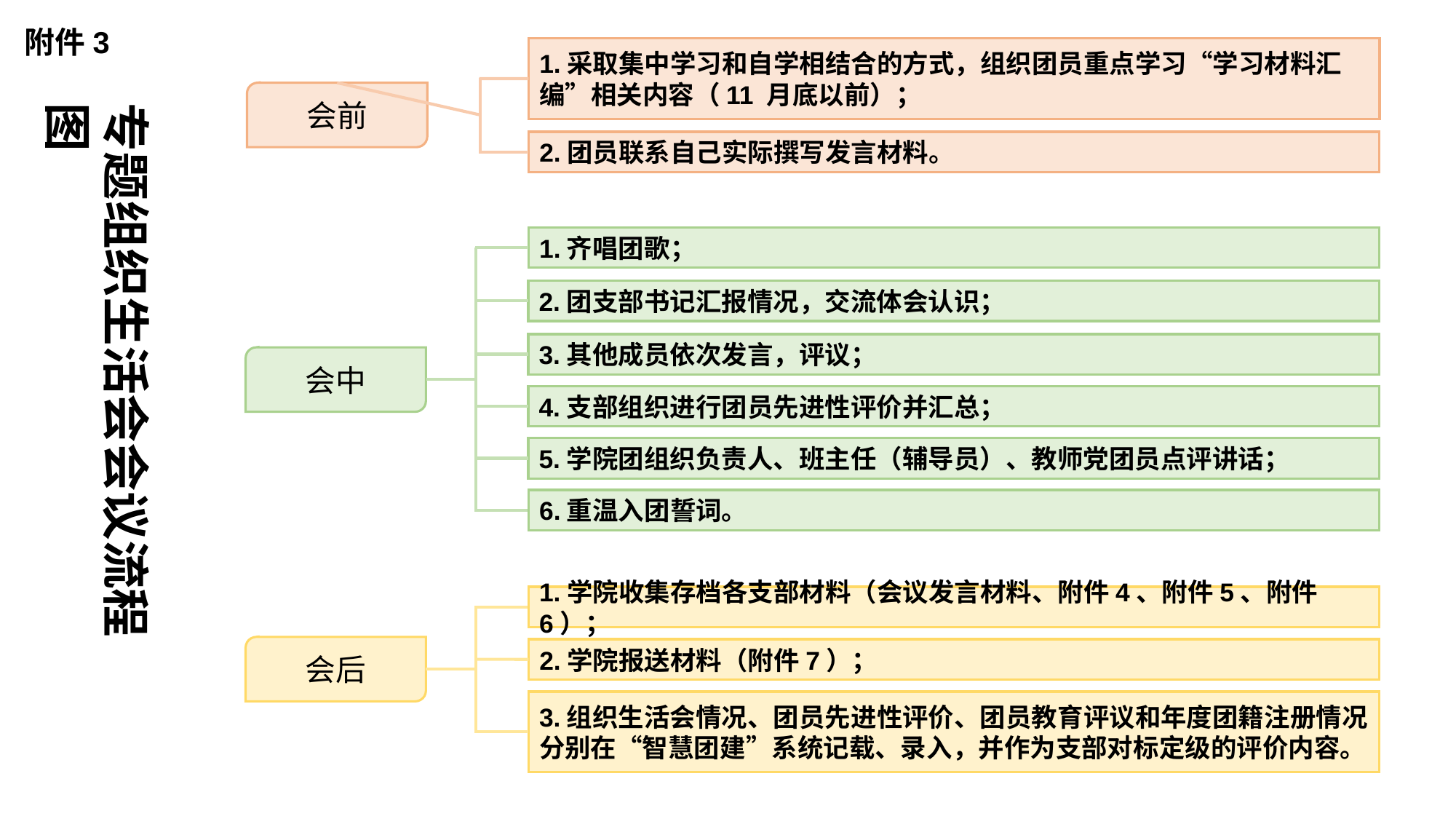

附件3
1.采取集中学习和自学相结合的方式，组织团员重点学习“学习材料汇编”相关内容（11 月底以前）；
2.团员联系自己实际撰写发言材料。
会前
专题组织生活会会议流程图
1.齐唱团歌；
2.团支部书记汇报情况，交流体会认识；
3.其他成员依次发言，评议；
4.支部组织进行团员先进性评价并汇总；
5.学院团组织负责人、班主任（辅导员）、教师党团员点评讲话；
6.重温入团誓词。
会中
1.学院收集存档各支部材料（会议发言材料、附件4、附件5、附件6）；
2.学院报送材料（附件7）；
3.组织生活会情况、团员先进性评价、团员教育评议和年度团籍注册情况分别在“智慧团建”系统记载、录入，并作为支部对标定级的评价内容。
会后